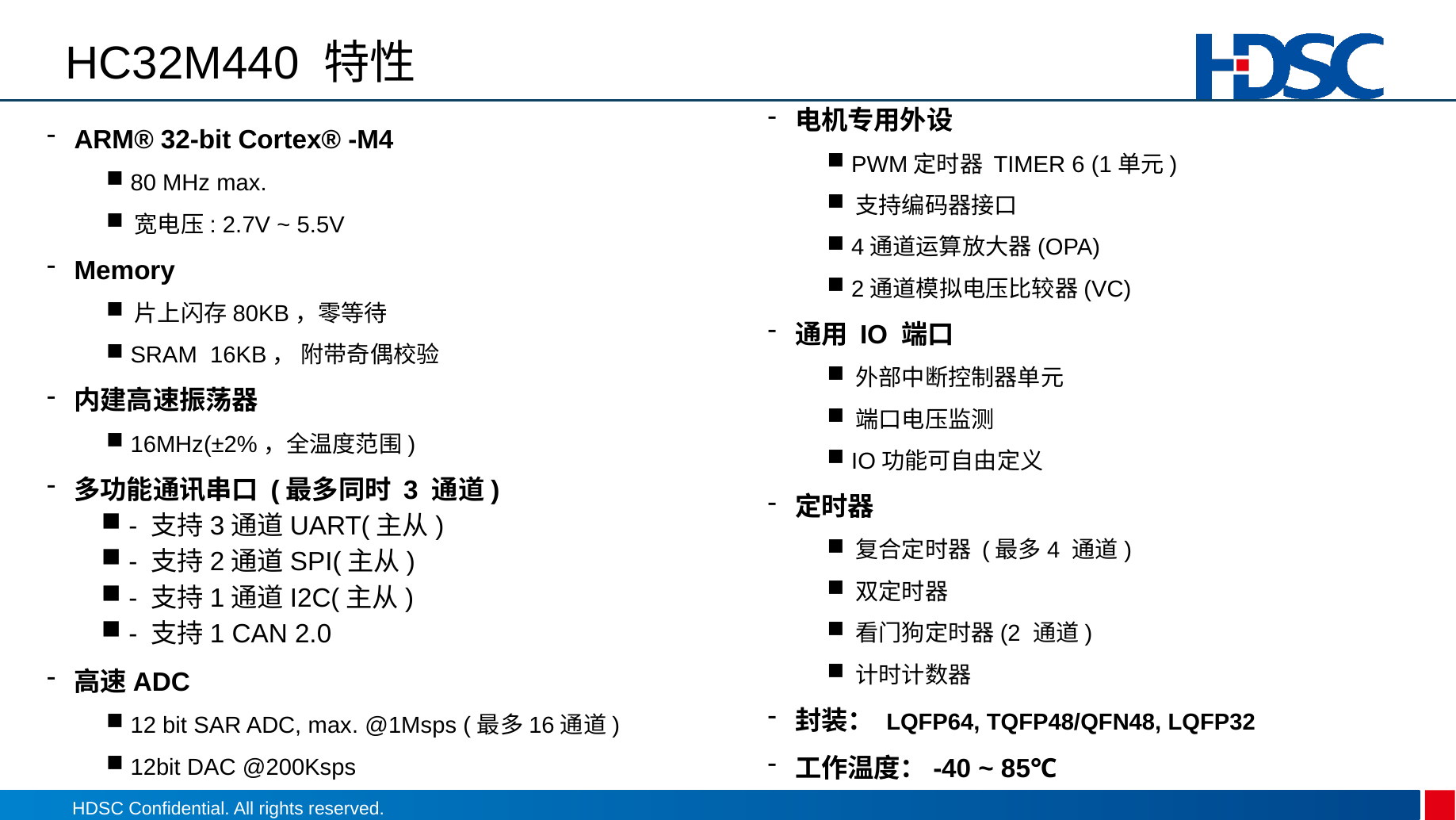

# HC32M440 特性
电机专用外设
 PWM定时器 TIMER 6 (1单元)
 支持编码器接口
 4通道运算放大器(OPA)
 2通道模拟电压比较器(VC)
通用 IO 端口
 外部中断控制器单元
 端口电压监测
 IO功能可自由定义
定时器
 复合定时器 (最多4 通道)
 双定时器
 看门狗定时器(2 通道)
 计时计数器
封装： LQFP64, TQFP48/QFN48, LQFP32
工作温度：-40 ~ 85℃

ARM® 32-bit Cortex® -M4
 80 MHz max.
 宽电压: 2.7V ~ 5.5V
Memory
 片上闪存80KB，零等待
 SRAM  16KB， 附带奇偶校验
内建高速振荡器
 16MHz(±2%，全温度范围)
多功能通讯串口 (最多同时 3 通道)
- 支持3通道UART(主从)
- 支持2通道SPI(主从)
- 支持1通道I2C(主从)
- 支持1 CAN 2.0
高速ADC
 12 bit SAR ADC, max. @1Msps (最多16通道)
 12bit DAC @200Ksps